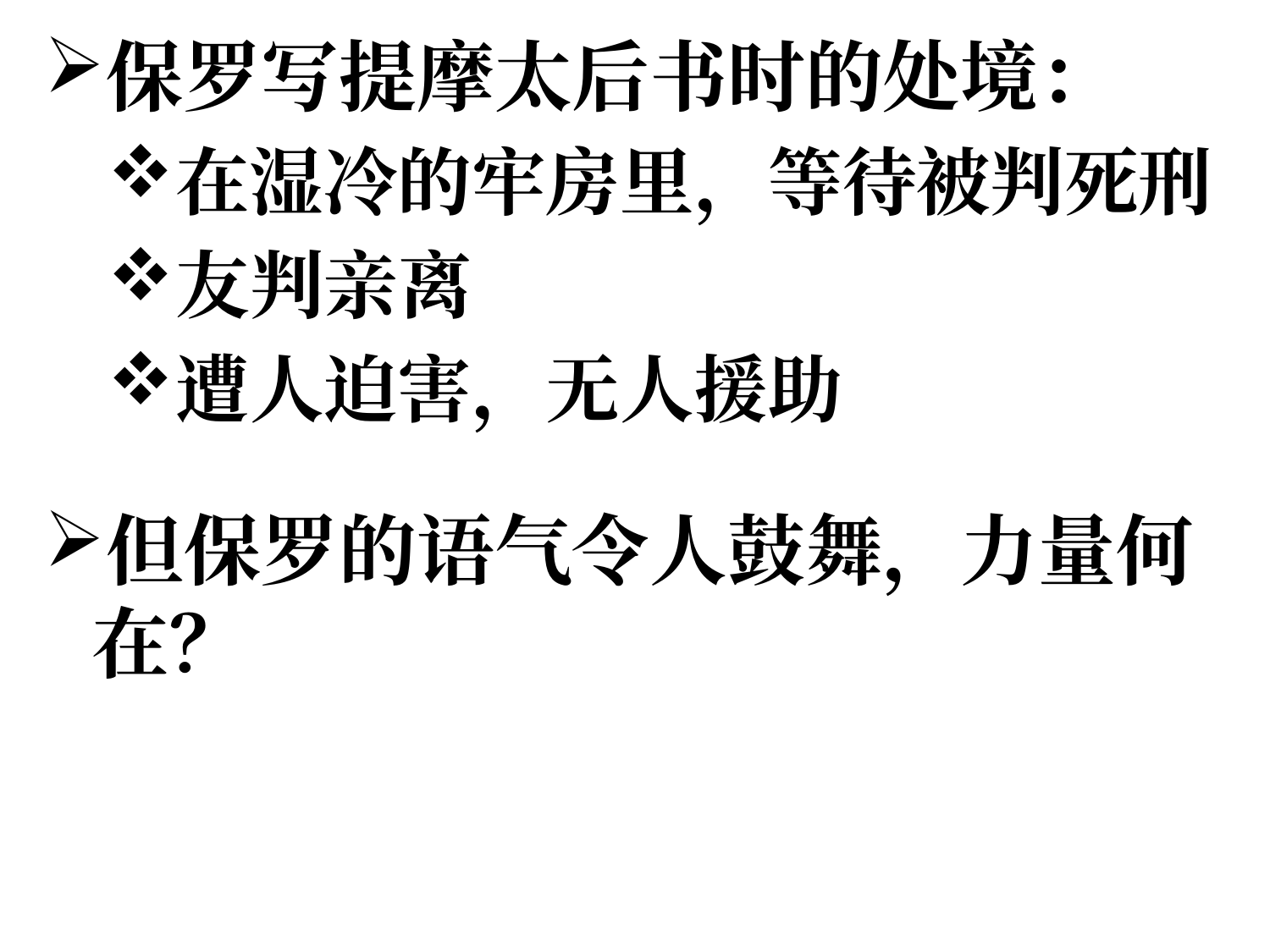

保罗写提摩太后书时的处境：
在湿冷的牢房里，等待被判死刑
友判亲离
遭人迫害，无人援助

但保罗的语气令人鼓舞，力量何在？